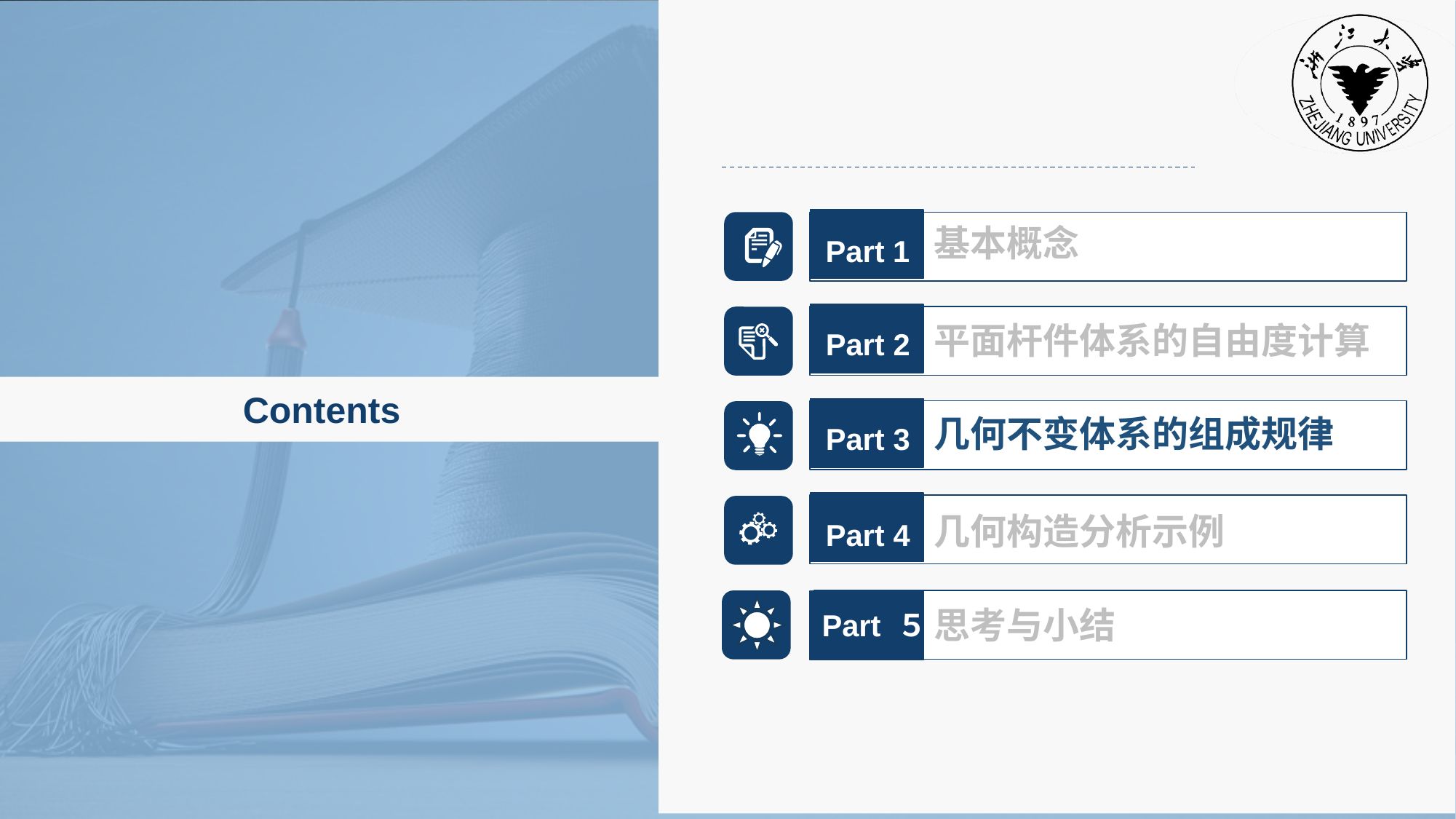

基本概念

Part 1

平面杆件体系的自由度计算
Part 2

几何不变体系的组成规律
Part 3

几何构造分析示例
Part 4

思考与小结

Part ５